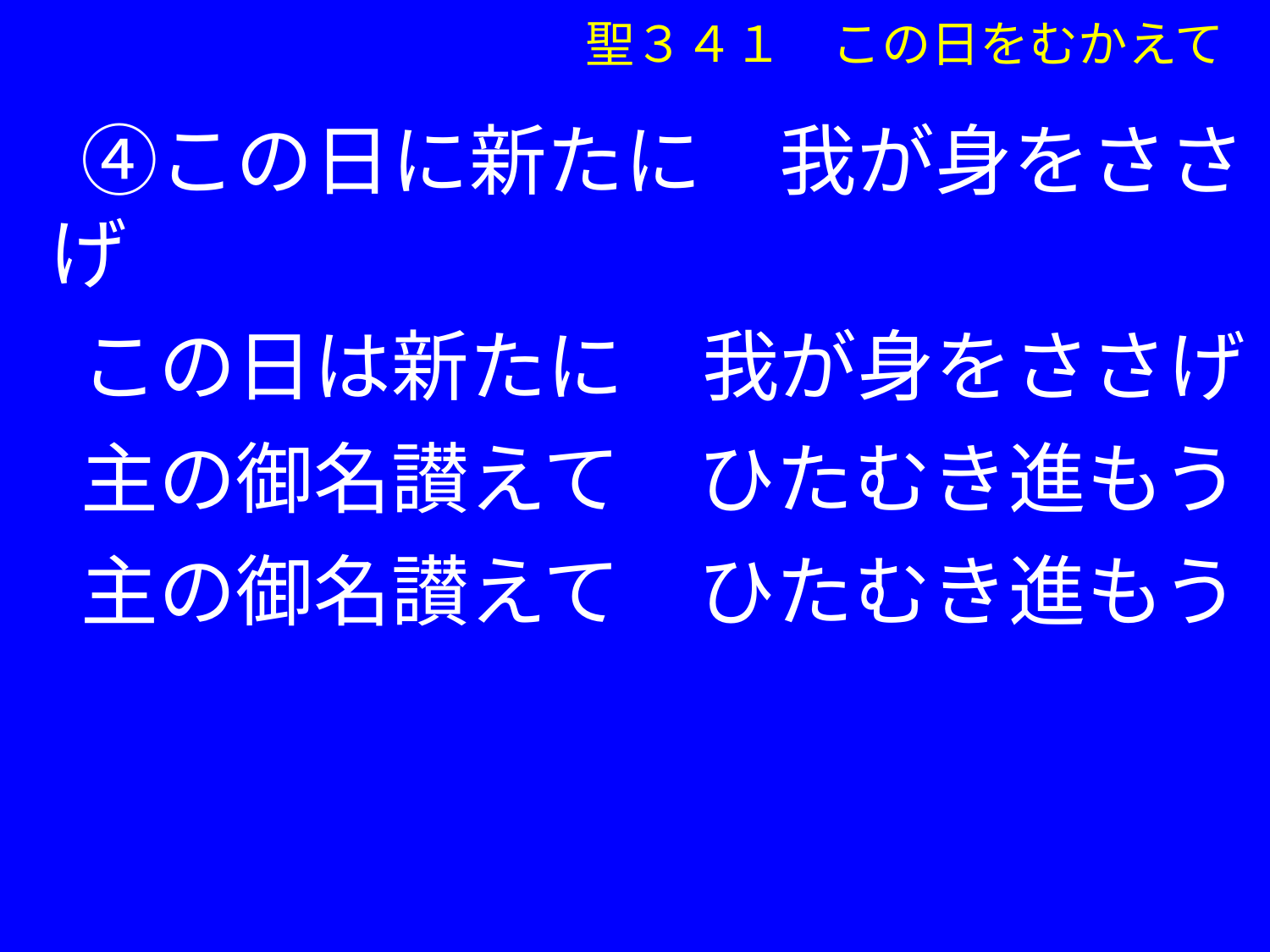

④この日に新たに　我が身をささげ
　この日は新たに　我が身をささげ
　主の御名讃えて　ひたむき進もう
　主の御名讃えて　ひたむき進もう

聖３４１　この日をむかえて